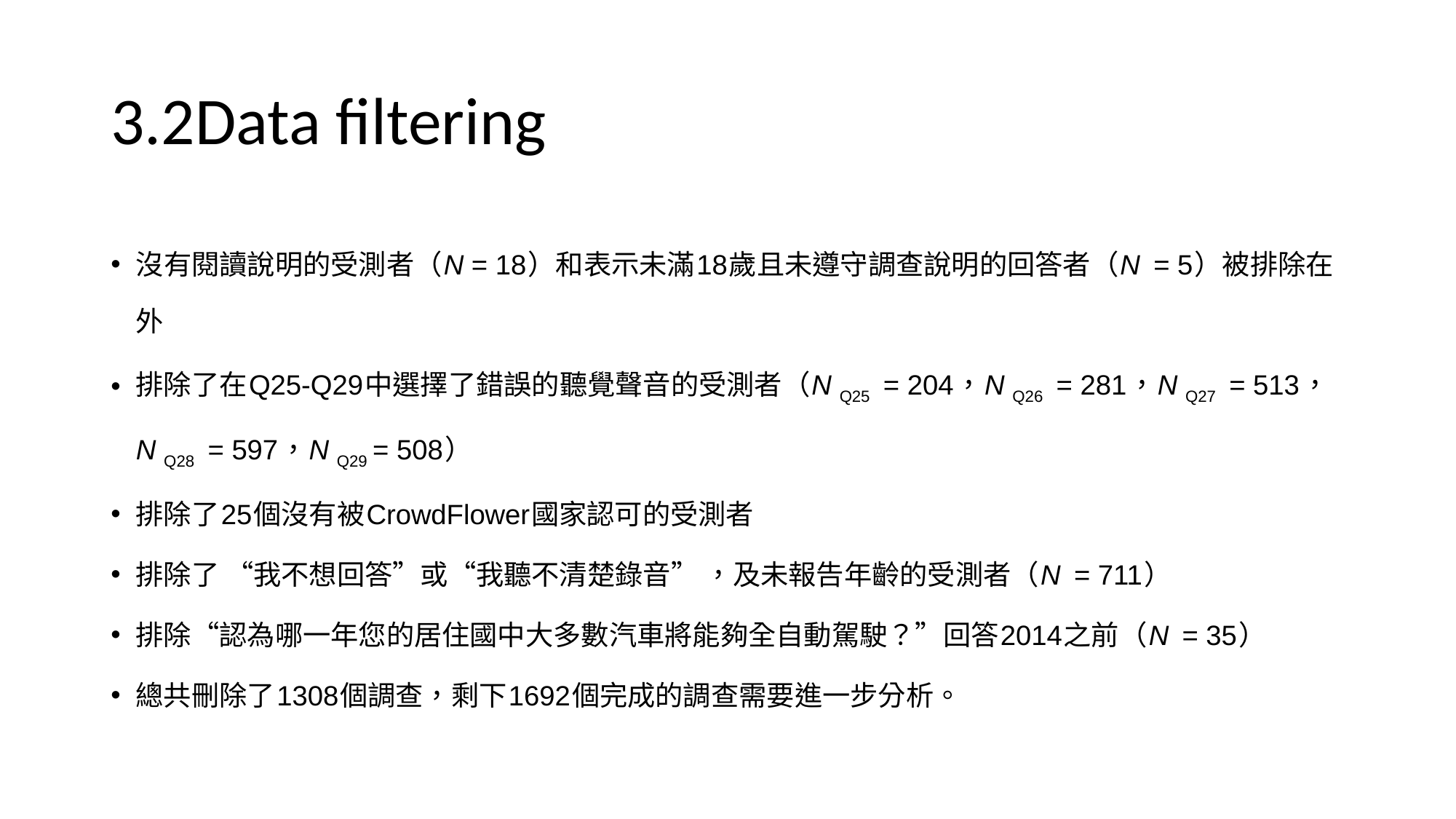

# 3.2Data filtering
沒有閱讀說明的受測者（N = 18）和表示未滿18歲且未遵守調查說明的回答者（N  = 5）被排除在外
排除了在Q25-Q29中選擇了錯誤的聽覺聲音的受測者（N Q25  = 204，N Q26  = 281，N Q27  = 513，N Q28  = 597，N Q29 = 508）
排除了25個沒有被CrowdFlower國家認可的受測者
排除了 “我不想回答”或“我聽不清楚錄音” ，及未報告年齡的受測者（N  = 711）
排除“認為哪一年您的居住國中大多數汽車將能夠全自動駕駛？”回答2014之前（N  = 35）
總共刪除了1308個調查，剩下1692個完成的調查需要進一步分析。